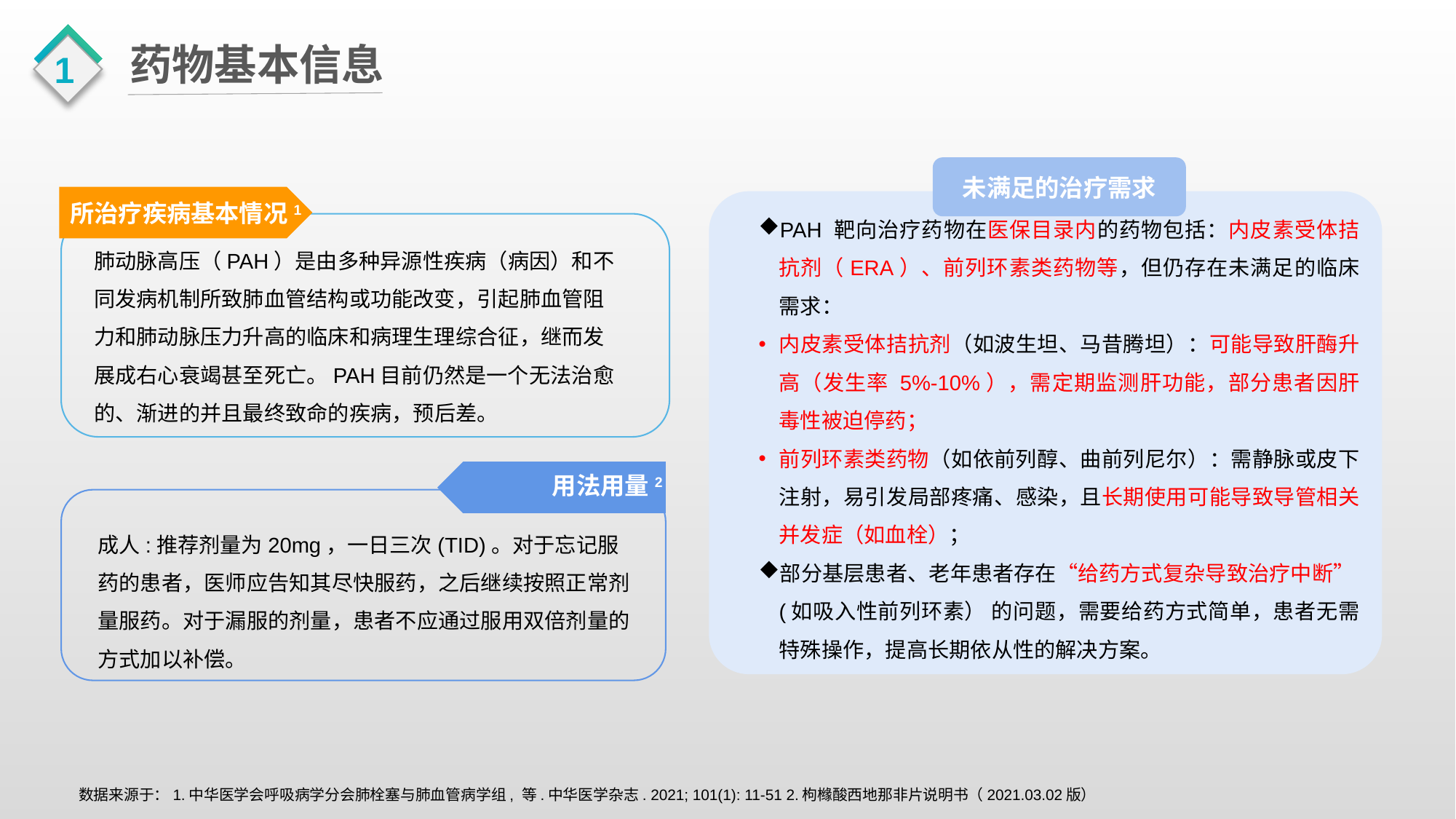

1
药物基本信息
未满足的治疗需求
所治疗疾病基本情况1
PAH 靶向治疗药物在医保目录内的药物包括：内皮素受体拮抗剂（ERA）、前列环素类药物等，但仍存在未满足的临床需求：
内皮素受体拮抗剂（如波生坦、马昔腾坦）：可能导致肝酶升高（发生率 5%-10%），需定期监测肝功能，部分患者因肝毒性被迫停药；
前列环素类药物（如依前列醇、曲前列尼尔）：需静脉或皮下注射，易引发局部疼痛、感染，且长期使用可能导致导管相关并发症（如血栓）；
部分基层患者、老年患者存在“给药方式复杂导致治疗中断”(如吸入性前列环素） 的问题，需要给药方式简单，患者无需特殊操作，提高长期依从性的解决方案。

肺动脉高压（PAH）是由多种异源性疾病（病因）和不同发病机制所致肺血管结构或功能改变，引起肺血管阻力和肺动脉压力升高的临床和病理生理综合征，继而发展成右心衰竭甚至死亡。PAH目前仍然是一个无法治愈的、渐进的并且最终致命的疾病，预后差。

用法用量2

成人:推荐剂量为20mg，一日三次(TID)。对于忘记服药的患者，医师应告知其尽快服药，之后继续按照正常剂量服药。对于漏服的剂量，患者不应通过服用双倍剂量的方式加以补偿。
数据来源于：1.中华医学会呼吸病学分会肺栓塞与肺血管病学组, 等.中华医学杂志. 2021; 101(1): 11-51 2.枸橼酸西地那非片说明书（2021.03.02版）